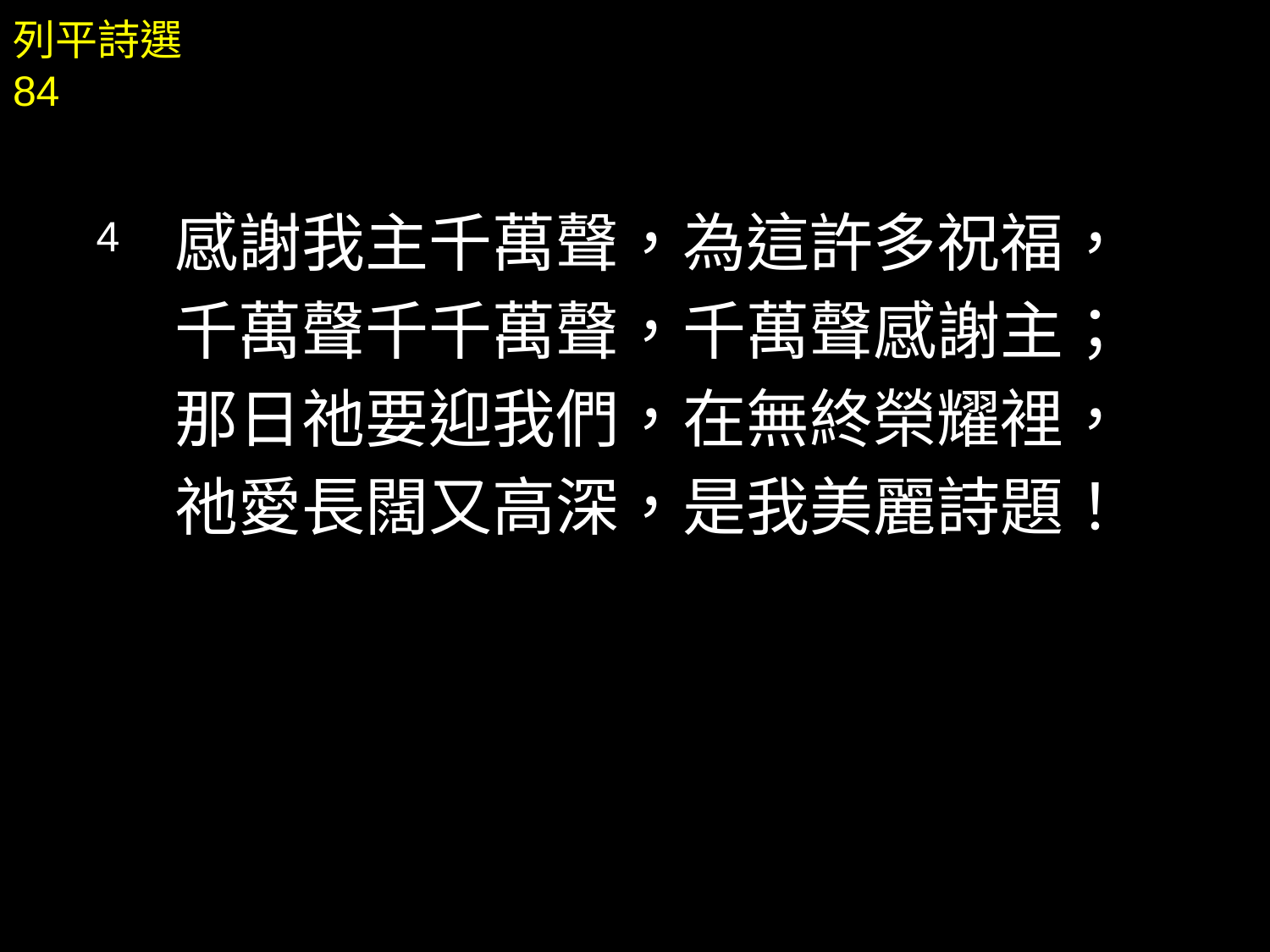

感謝我主千萬聲，為這許多祝福，
千萬聲千千萬聲，千萬聲感謝主；
那日祂要迎我們，在無終榮耀裡，
祂愛長闊又高深，是我美麗詩題！
列平詩選  84
4